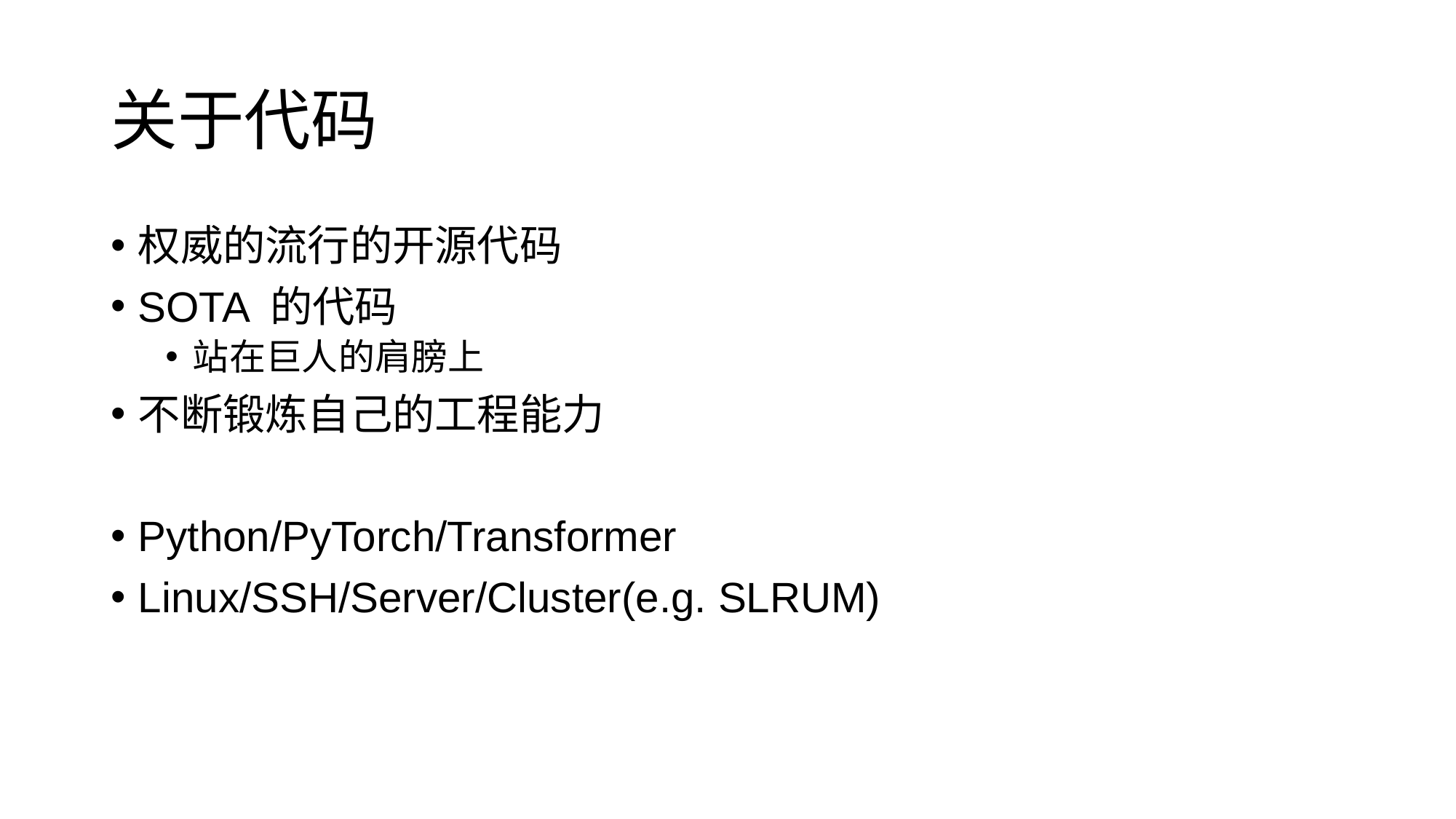

# 关于代码
权威的流行的开源代码
SOTA 的代码
站在巨人的肩膀上
不断锻炼自己的工程能力

Python/PyTorch/Transformer
Linux/SSH/Server/Cluster(e.g. SLRUM)